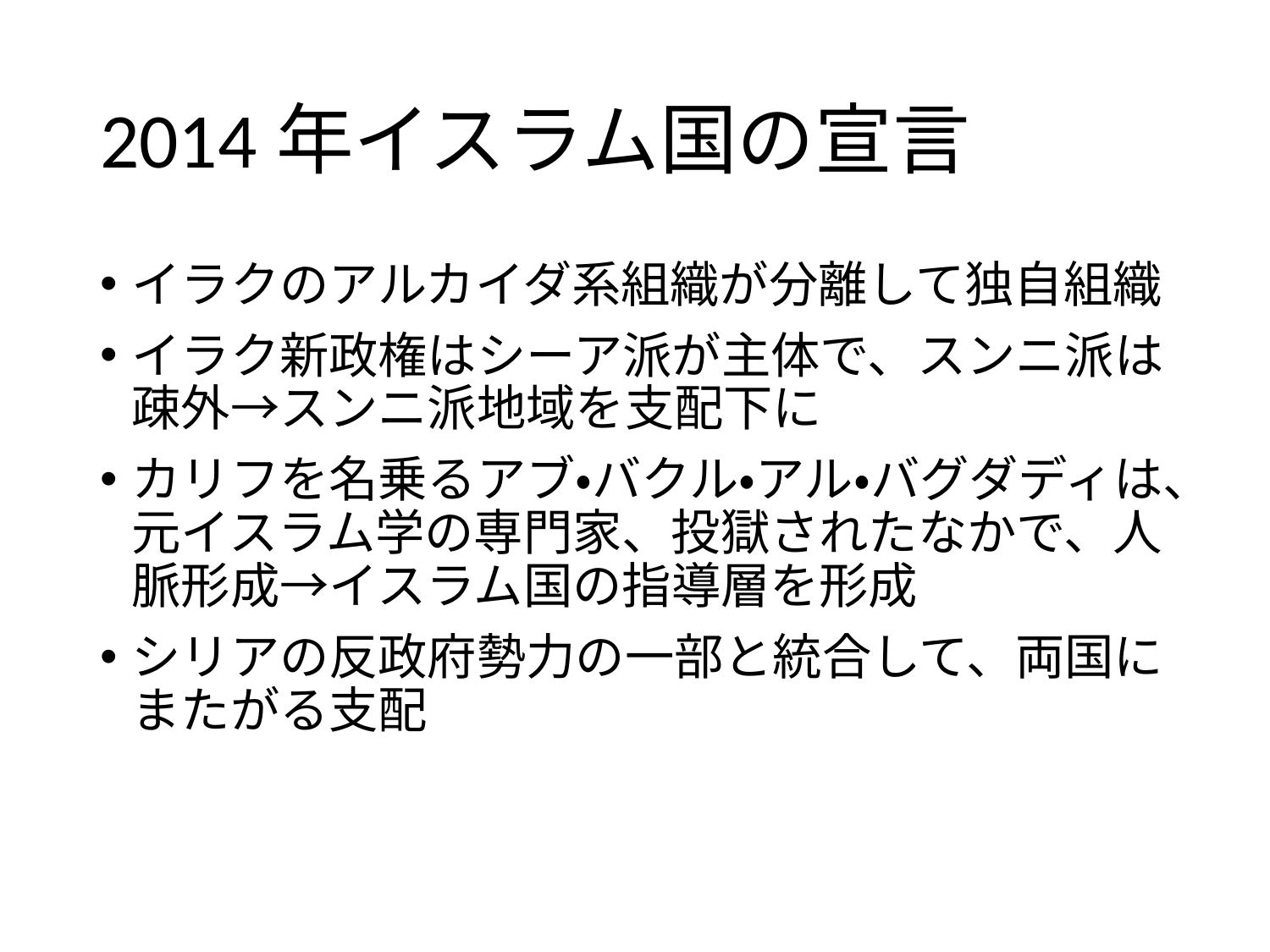

# 2014年イスラム国の宣言
イラクのアルカイダ系組織が分離して独自組織
イラク新政権はシーア派が主体で、スンニ派は疎外→スンニ派地域を支配下に
カリフを名乗るアブ・バクル・アル・バグダディは、元イスラム学の専門家、投獄されたなかで、人脈形成→イスラム国の指導層を形成
シリアの反政府勢力の一部と統合して、両国にまたがる支配